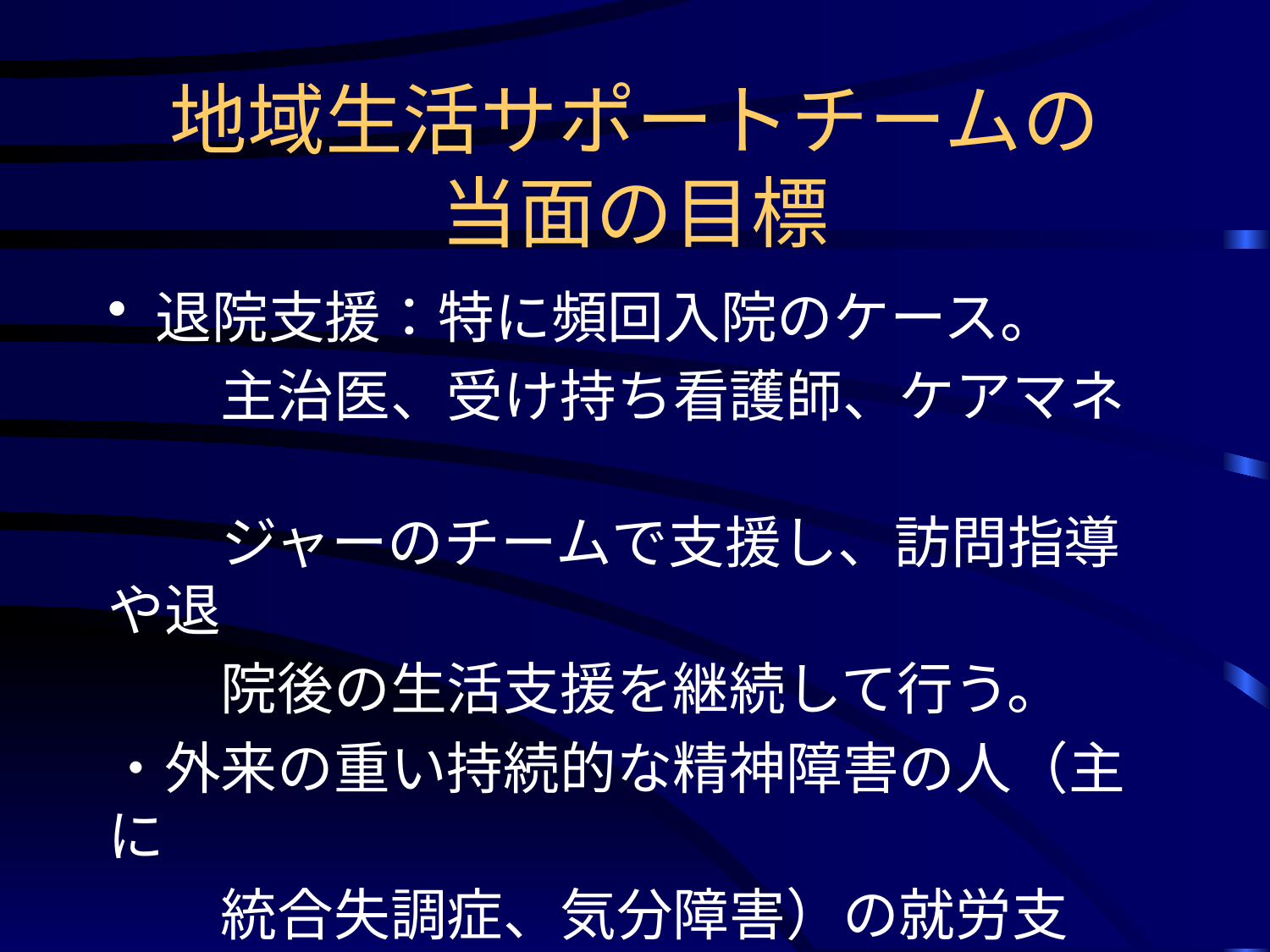

# 地域生活サポートチームの 当面の目標
退院支援：特に頻回入院のケース。
　　主治医、受け持ち看護師、ケアマネ
　　ジャーのチームで支援し、訪問指導や退
　　院後の生活支援を継続して行う。
・外来の重い持続的な精神障害の人（主に
　　統合失調症、気分障害）の就労支援。